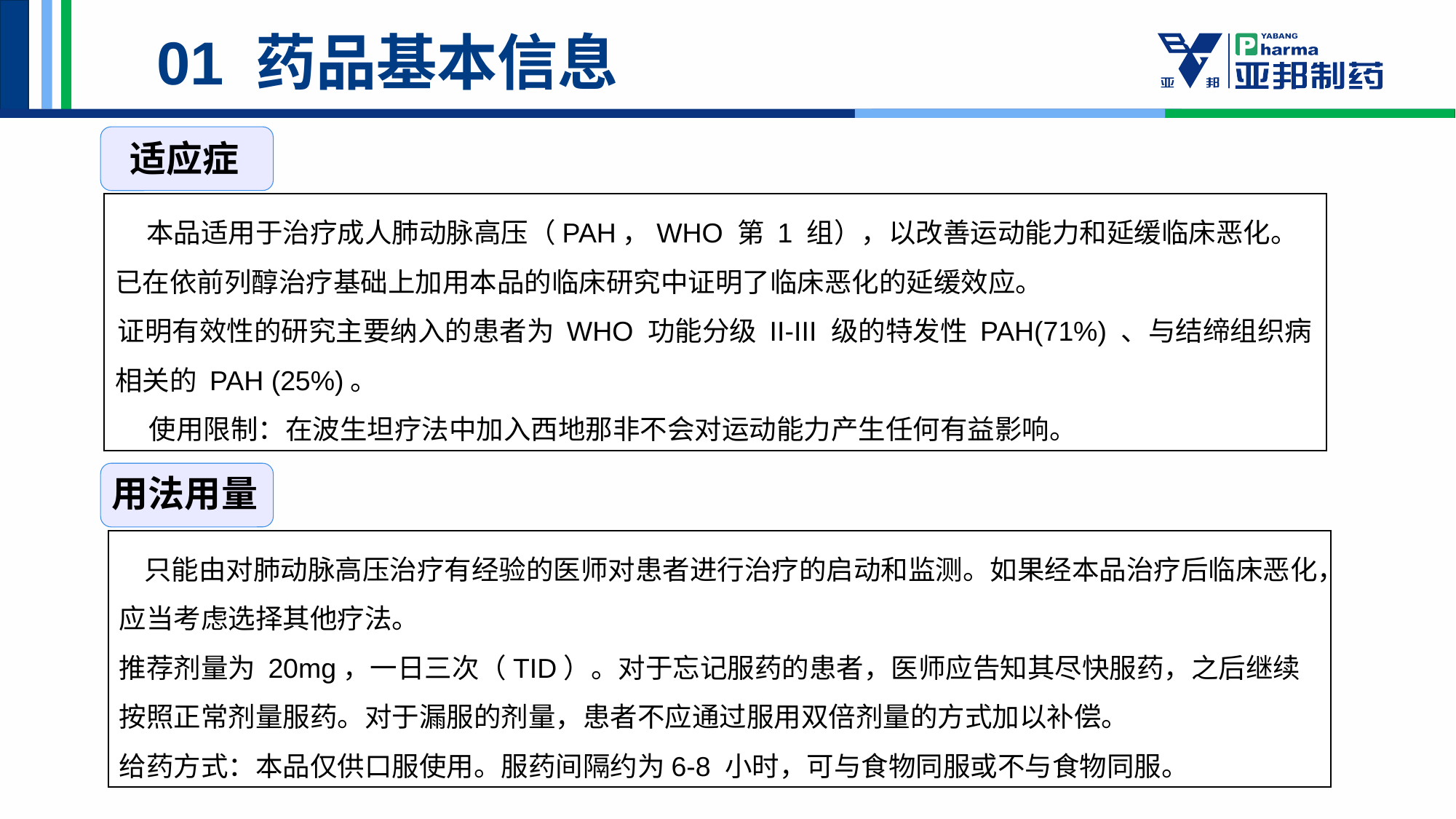

01 药品基本信息

适应症
    本品适用于治疗成人肺动脉高压（PAH，WHO 第 1 组），以改善运动能力和延缓临床恶化。已在依前列醇治疗基础上加用本品的临床研究中证明了临床恶化的延缓效应。
证明有效性的研究主要纳入的患者为 WHO 功能分级 II-III 级的特发性 PAH(71%) 、与结缔组织病相关的 PAH (25%)。
    使用限制：在波生坦疗法中加入西地那非不会对运动能力产生任何有益影响。

用法用量
   只能由对肺动脉高压治疗有经验的医师对患者进行治疗的启动和监测。如果经本品治疗后临床恶化，应当考虑选择其他疗法。
推荐剂量为 20mg，一日三次（TID）。对于忘记服药的患者，医师应告知其尽快服药，之后继续按照正常剂量服药。对于漏服的剂量，患者不应通过服用双倍剂量的方式加以补偿。
给药方式：本品仅供口服使用。服药间隔约为6-8 小时，可与食物同服或不与食物同服。